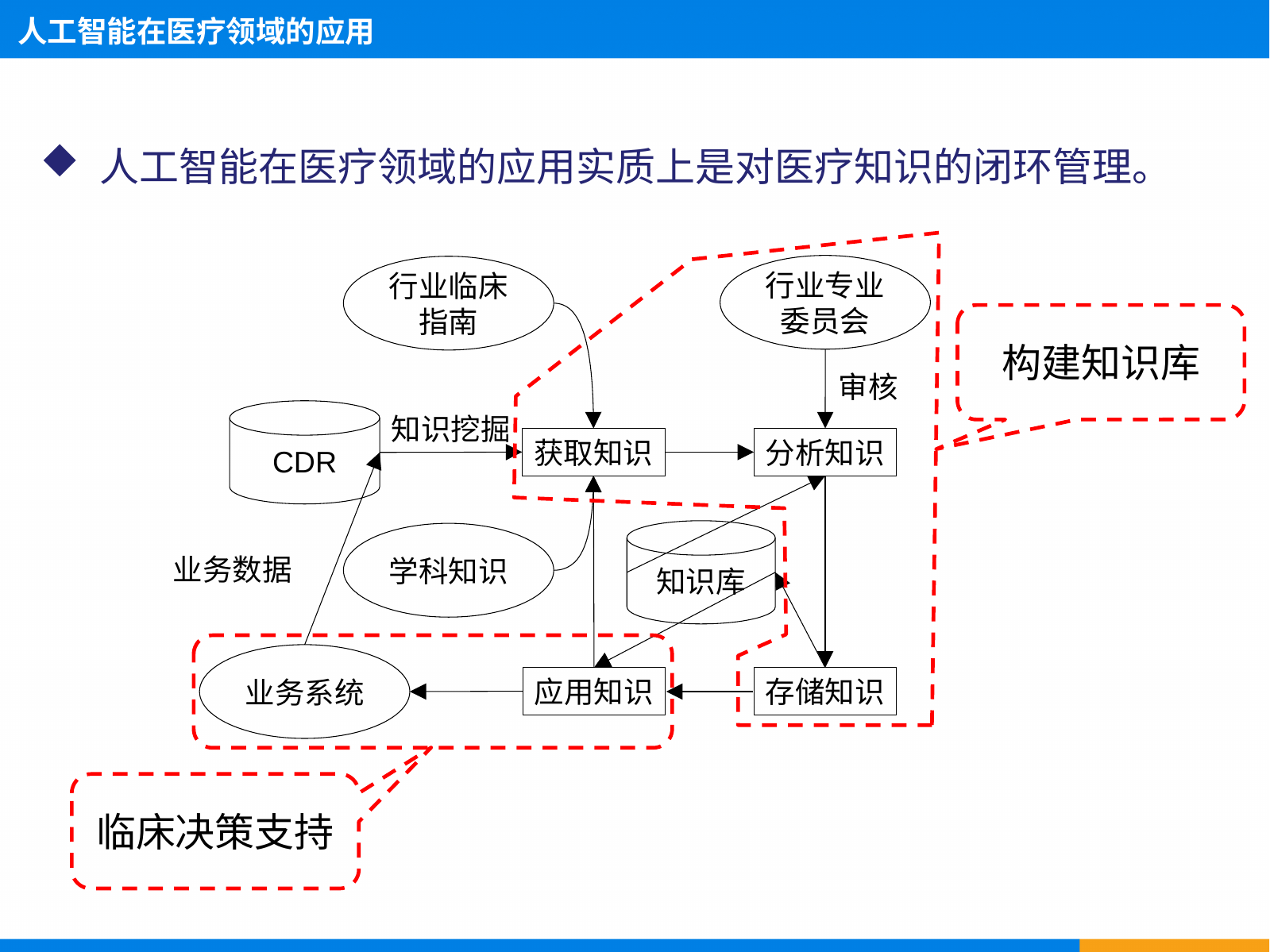

人工智能在医疗领域的应用
人工智能在医疗领域的应用实质上是对医疗知识的闭环管理。

行业专业委员会
行业临床指南

构建知识库
审核
CDR
知识挖掘
获取知识
分析知识
知识库
学科知识
业务数据

业务系统
应用知识
存储知识

临床决策支持